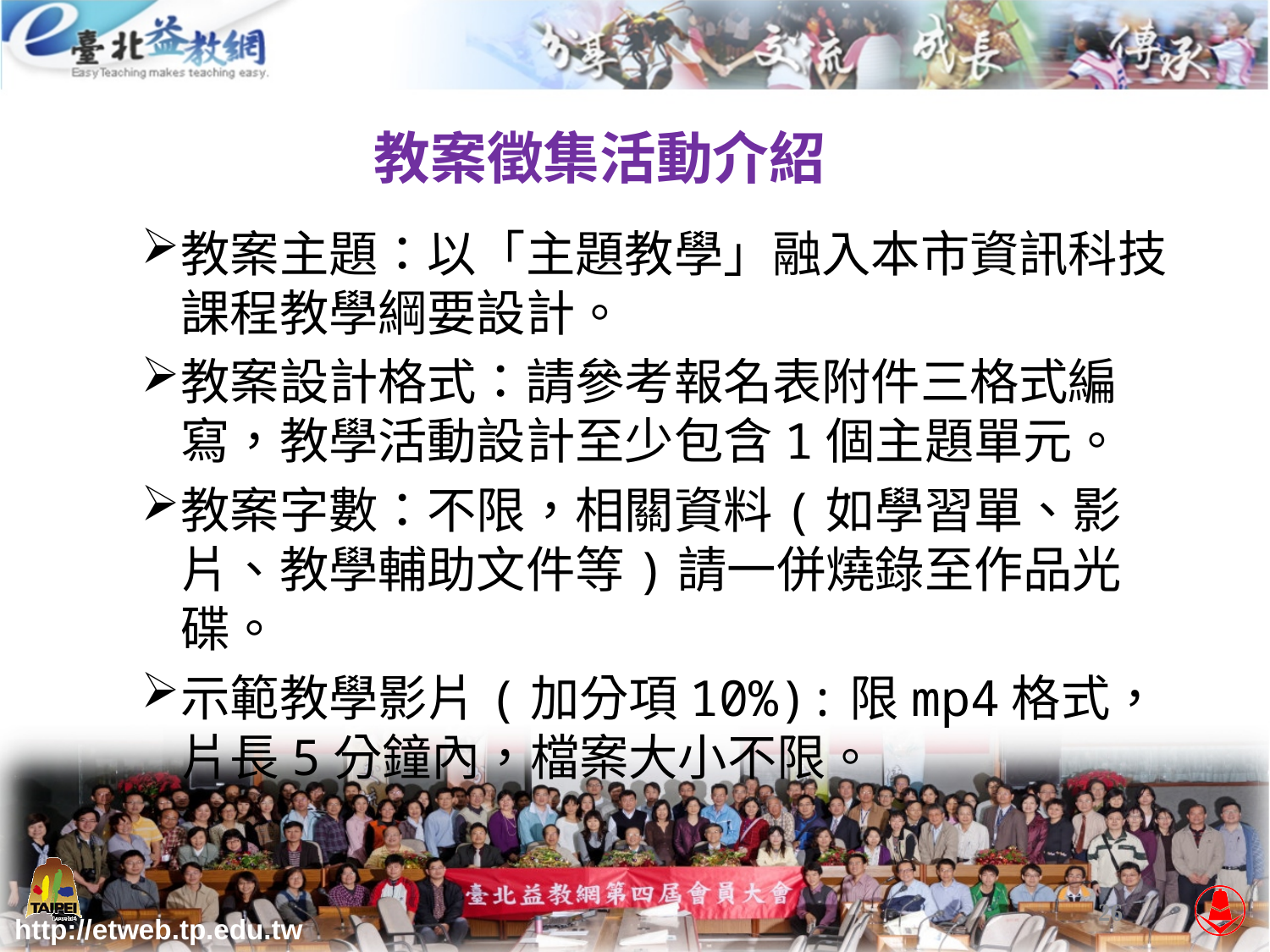

# 教案徵集活動介紹
教案主題：以「主題教學」融入本市資訊科技課程教學綱要設計。
教案設計格式：請參考報名表附件三格式編寫，教學活動設計至少包含1個主題單元。
教案字數：不限，相關資料(如學習單、影片、教學輔助文件等)請一併燒錄至作品光碟。
示範教學影片(加分項10%):限mp4格式，片長5分鐘內，檔案大小不限。
26